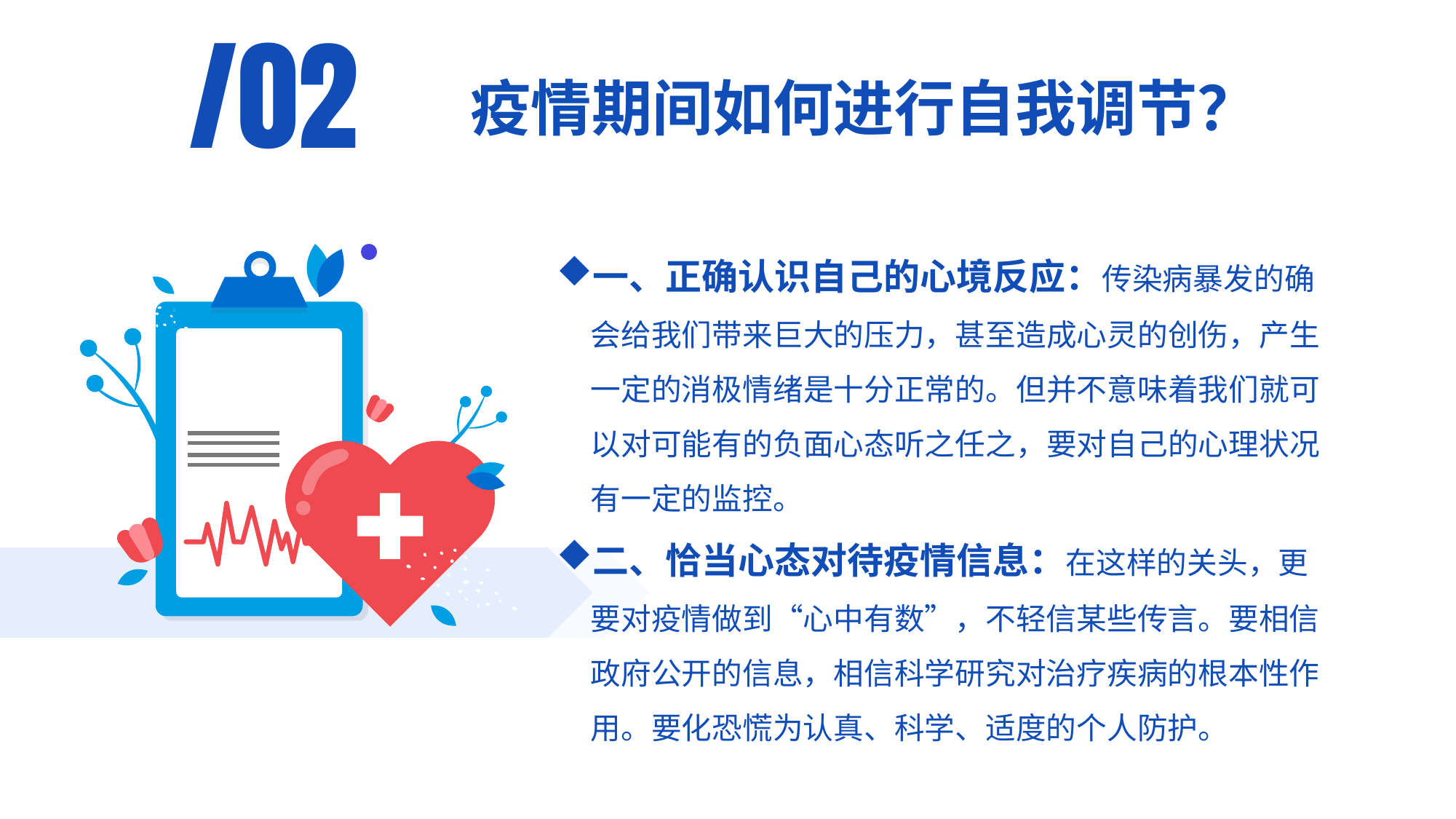

/02
# 疫情期间如何进行自我调节？
一、正确认识自己的心境反应：传染病暴发的确会给我们带来巨大的压力，甚至造成心灵的创伤，产生一定的消极情绪是十分正常的。但并不意味着我们就可以对可能有的负面心态听之任之，要对自己的心理状况有一定的监控。
二、恰当心态对待疫情信息：在这样的关头，更要对疫情做到“心中有数”，不轻信某些传言。要相信政府公开的信息，相信科学研究对治疗疾病的根本性作用。要化恐慌为认真、科学、适度的个人防护。